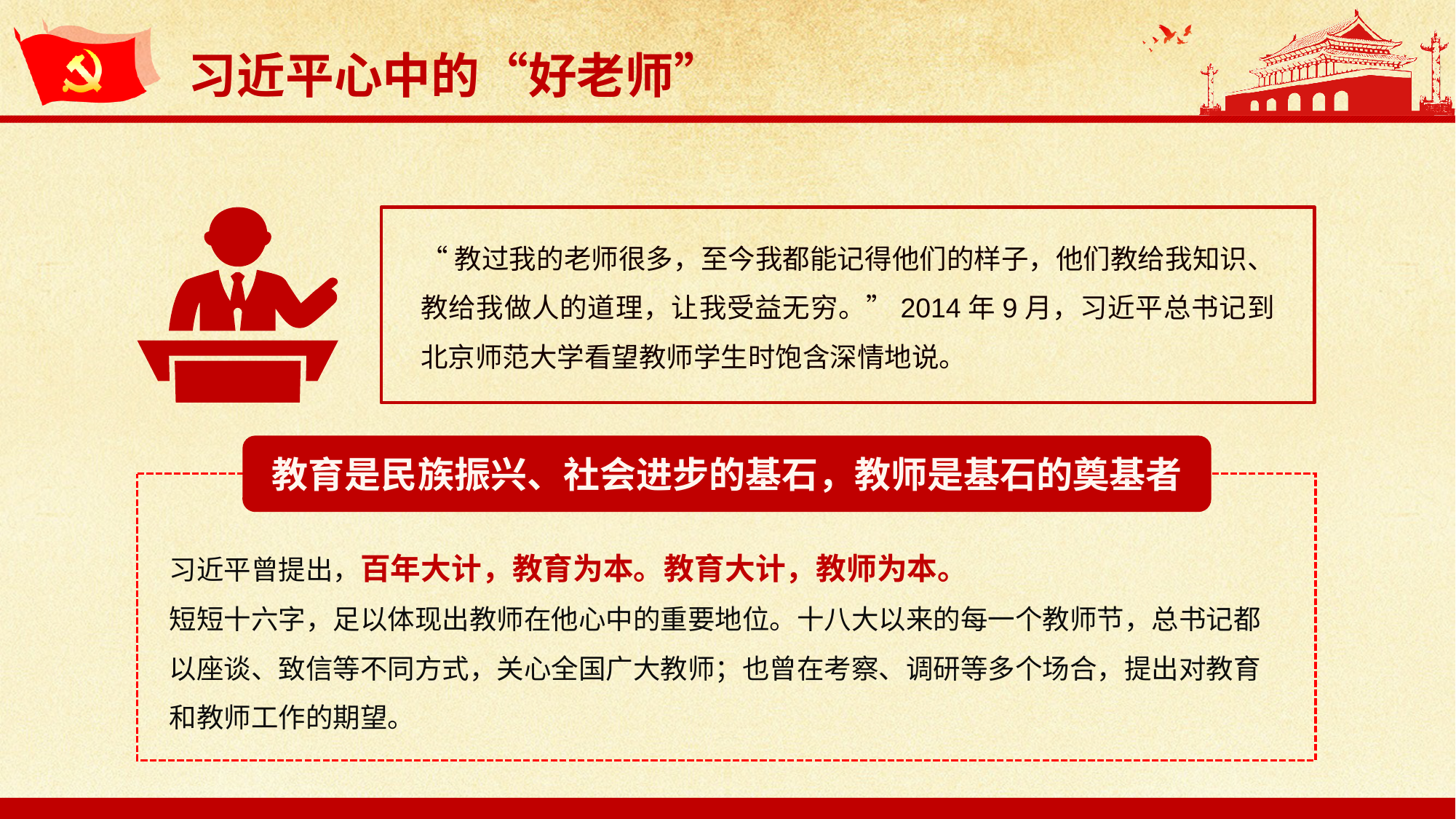

“教过我的老师很多，至今我都能记得他们的样子，他们教给我知识、教给我做人的道理，让我受益无穷。”2014年9月，习近平总书记到北京师范大学看望教师学生时饱含深情地说。
教育是民族振兴、社会进步的基石，教师是基石的奠基者

习近平曾提出，百年大计，教育为本。教育大计，教师为本。
短短十六字，足以体现出教师在他心中的重要地位。十八大以来的每一个教师节，总书记都以座谈、致信等不同方式，关心全国广大教师；也曾在考察、调研等多个场合，提出对教育和教师工作的期望。